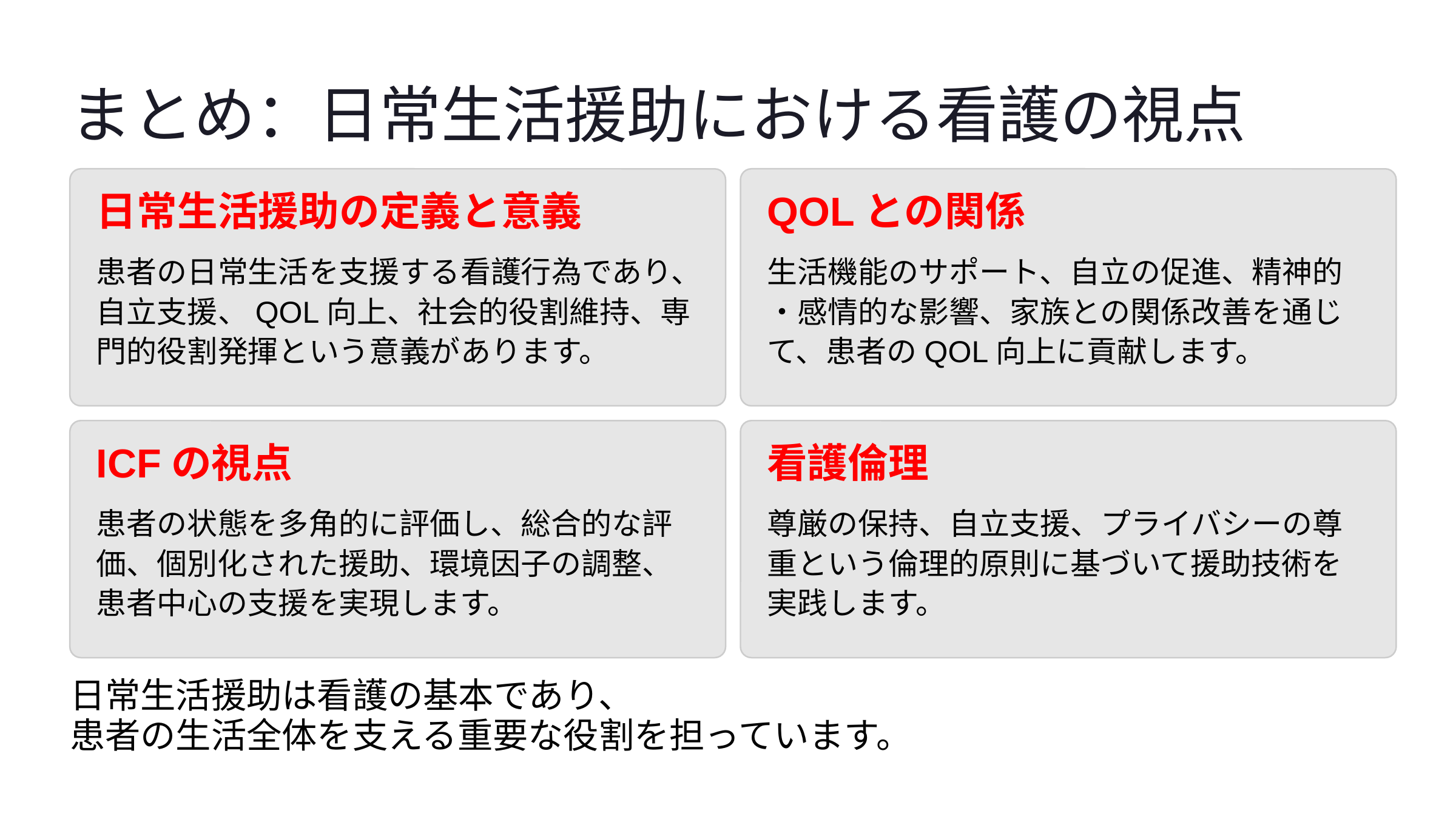

まとめ：日常生活援助における看護の視点

日常生活援助の定義と意義
QOLとの関係
患者の日常生活を支援する看護行為であり、自立支援、QOL向上、社会的役割維持、専門的役割発揮という意義があります。
生活機能のサポート、自立の促進、精神的・感情的な影響、家族との関係改善を通じて、患者のQOL向上に貢献します。

ICFの視点
看護倫理
患者の状態を多角的に評価し、総合的な評価、個別化された援助、環境因子の調整、患者中心の支援を実現します。
尊厳の保持、自立支援、プライバシーの尊重という倫理的原則に基づいて援助技術を実践します。
日常生活援助は看護の基本であり、
患者の生活全体を支える重要な役割を担っています。